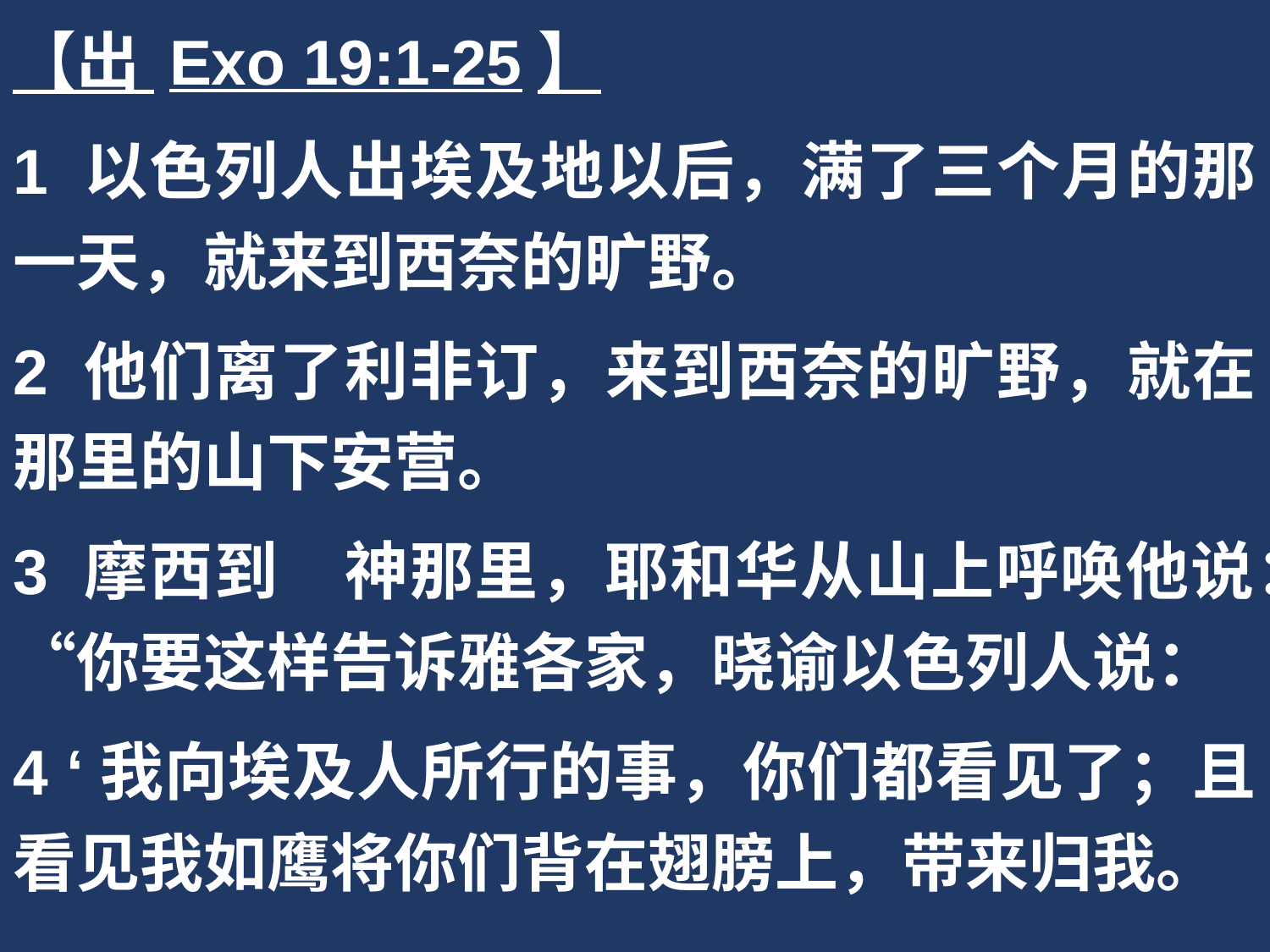

【出 Exo 19:1-25】
1 以色列人出埃及地以后，满了三个月的那一天，就来到西奈的旷野。
2 他们离了利非订，来到西奈的旷野，就在那里的山下安营。
3 摩西到　神那里，耶和华从山上呼唤他说：“你要这样告诉雅各家，晓谕以色列人说：
4 ‘我向埃及人所行的事，你们都看见了；且看见我如鹰将你们背在翅膀上，带来归我。